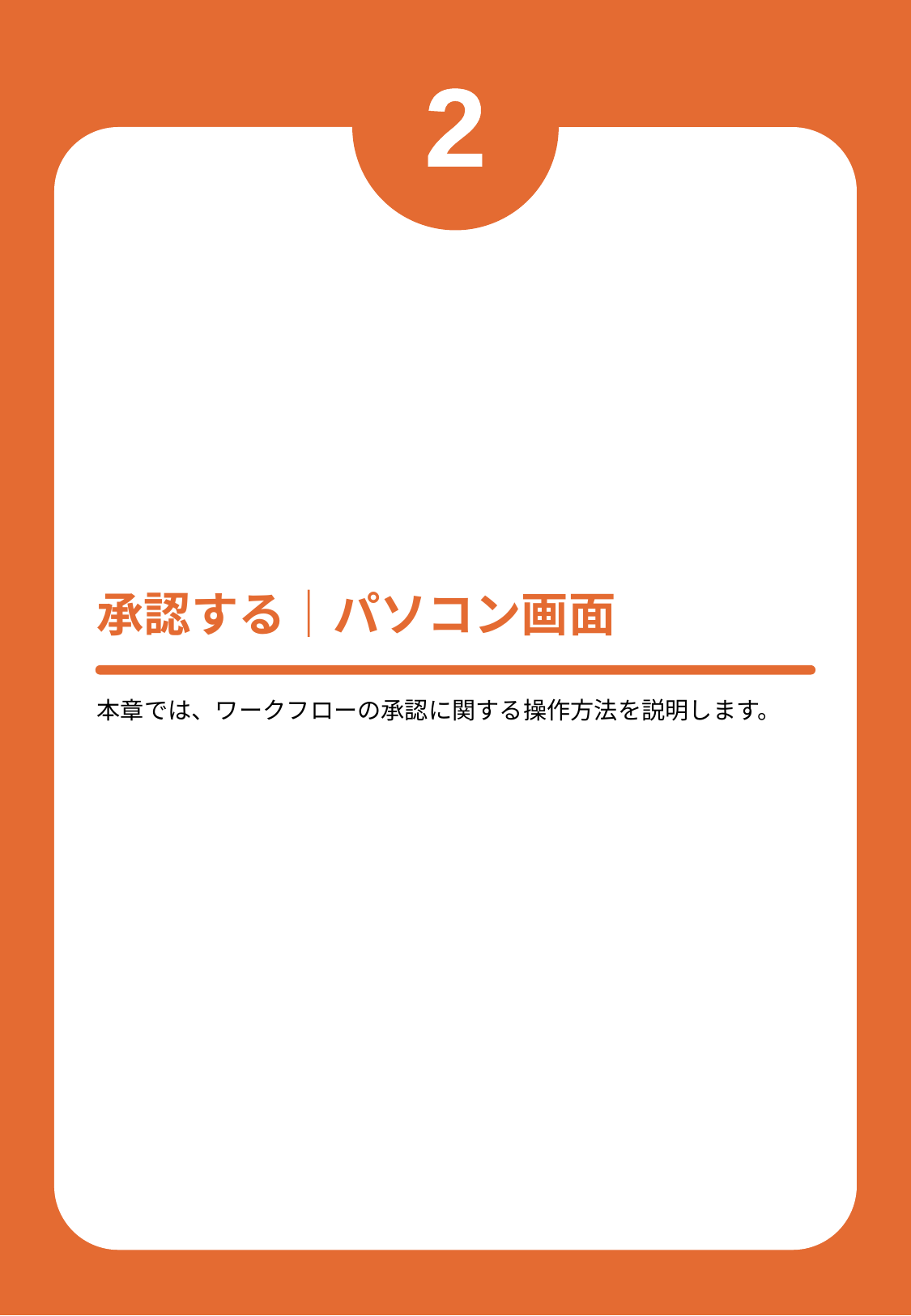

2

承認する｜パソコン画面

本章では、ワークフローの承認に関する操作方法を説明します。